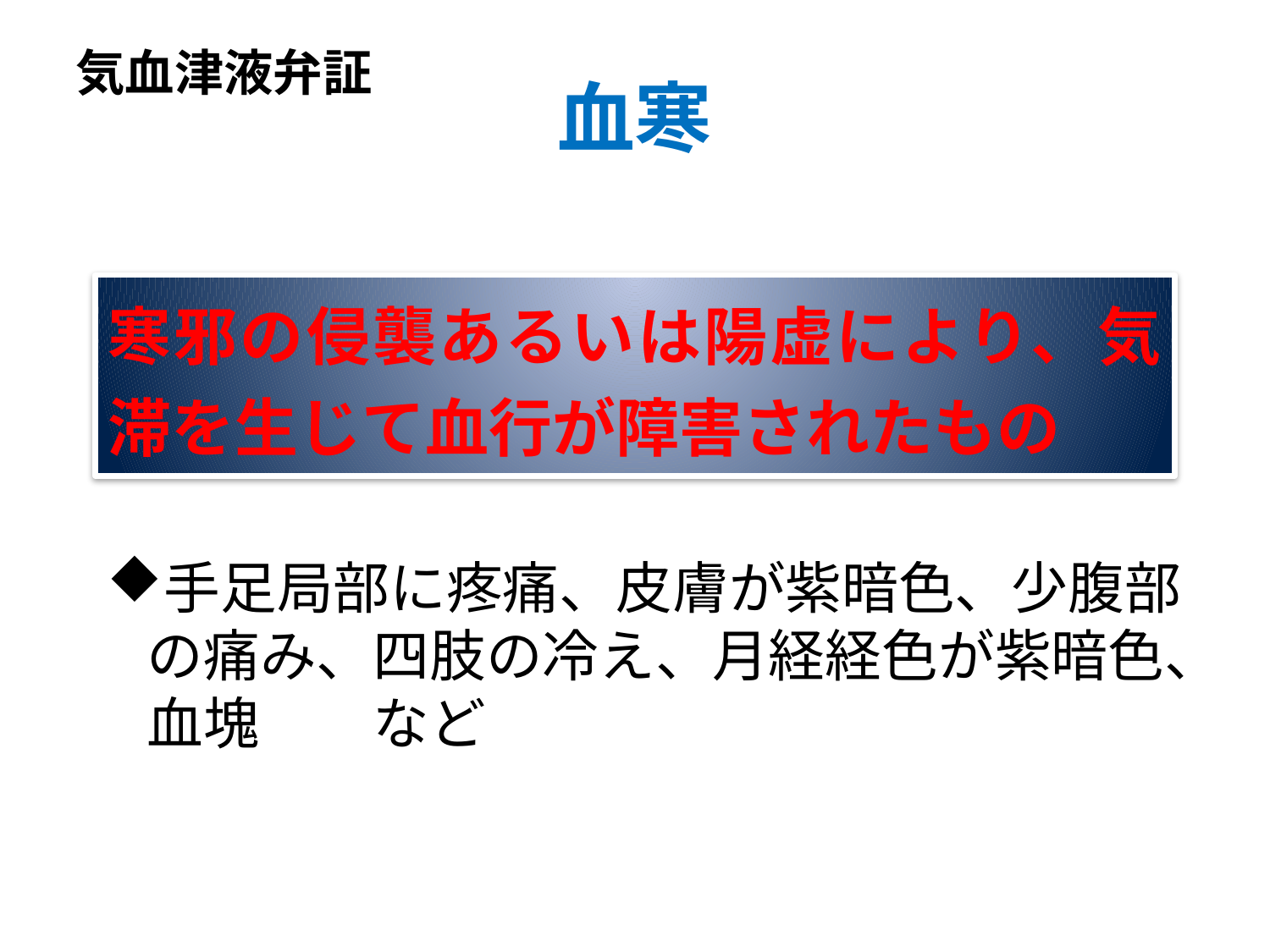

気血津液弁証
# 血寒
寒邪の侵襲あるいは陽虚により、気滞を生じて血行が障害されたもの
手足局部に疼痛、皮膚が紫暗色、少腹部の痛み、四肢の冷え、月経経色が紫暗色、血塊　　など